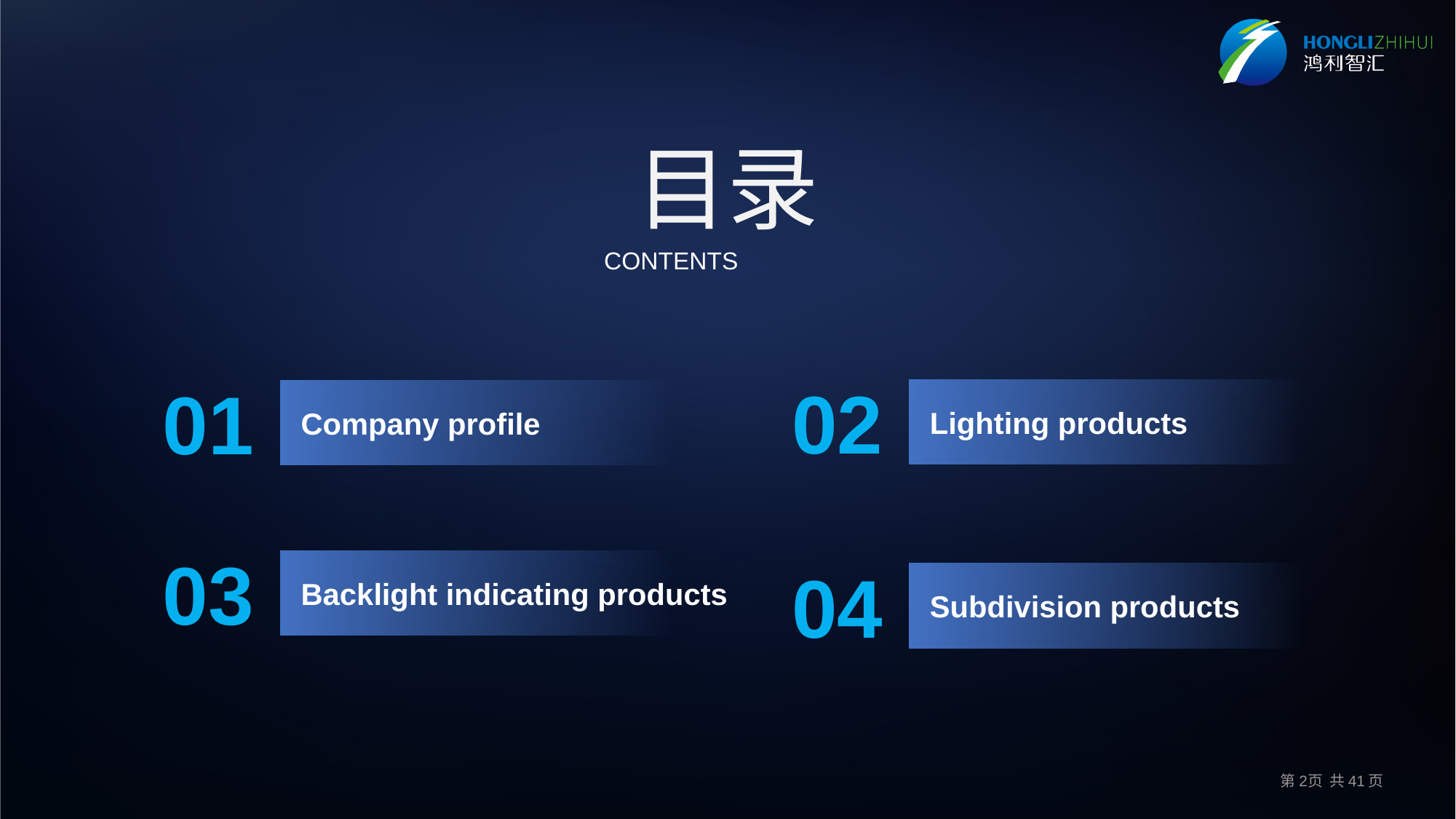

目录
CONTENTS
02
Lighting products
01
Company profile
03
Backlight indicating products
04
Subdivision products